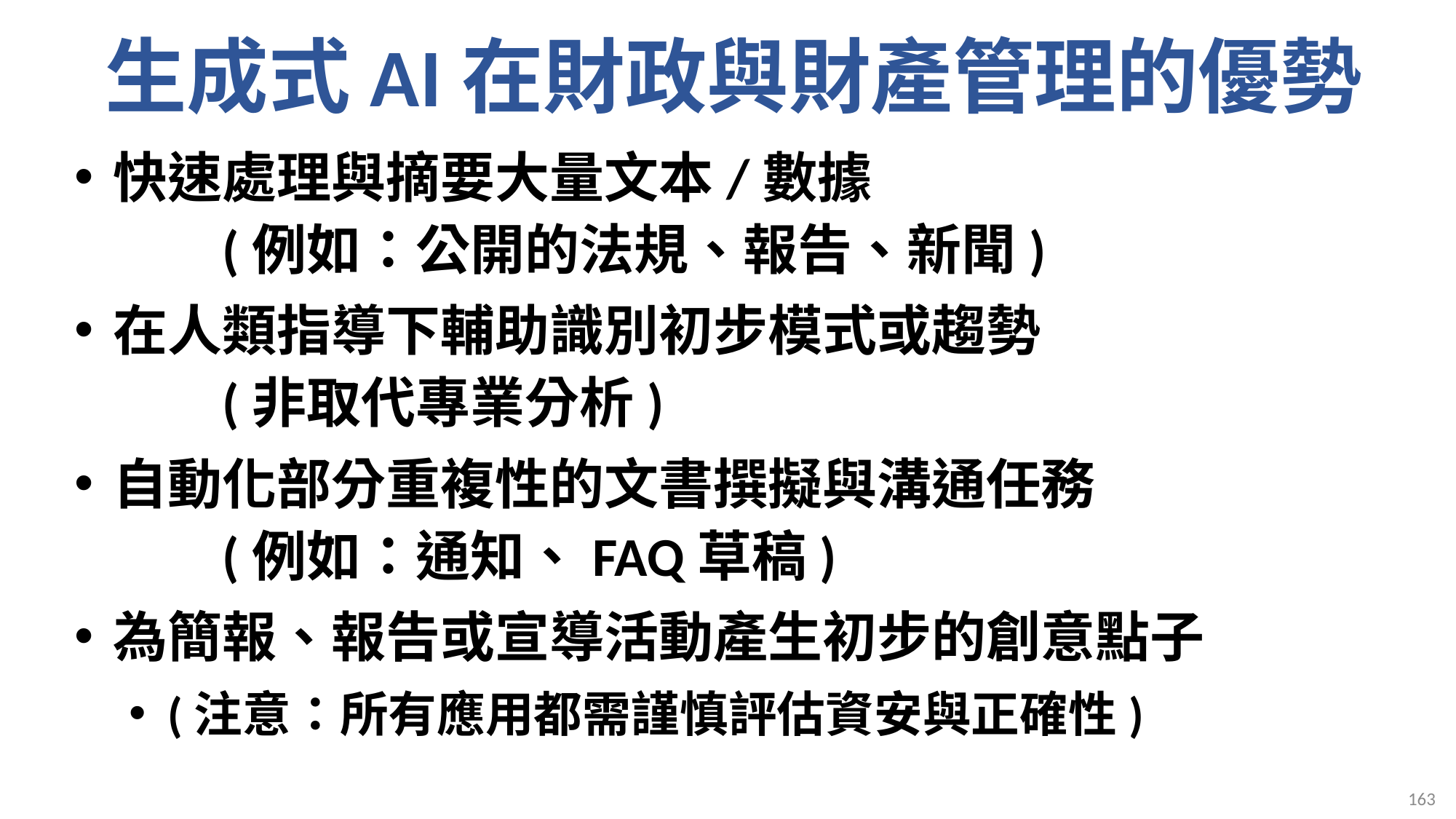

# 生成式AI在財政與財產管理的優勢
快速處理與摘要大量文本/數據
	(例如：公開的法規、報告、新聞)
在人類指導下輔助識別初步模式或趨勢
	(非取代專業分析)
自動化部分重複性的文書撰擬與溝通任務
	(例如：通知、FAQ草稿)
為簡報、報告或宣導活動產生初步的創意點子
(注意：所有應用都需謹慎評估資安與正確性)
163